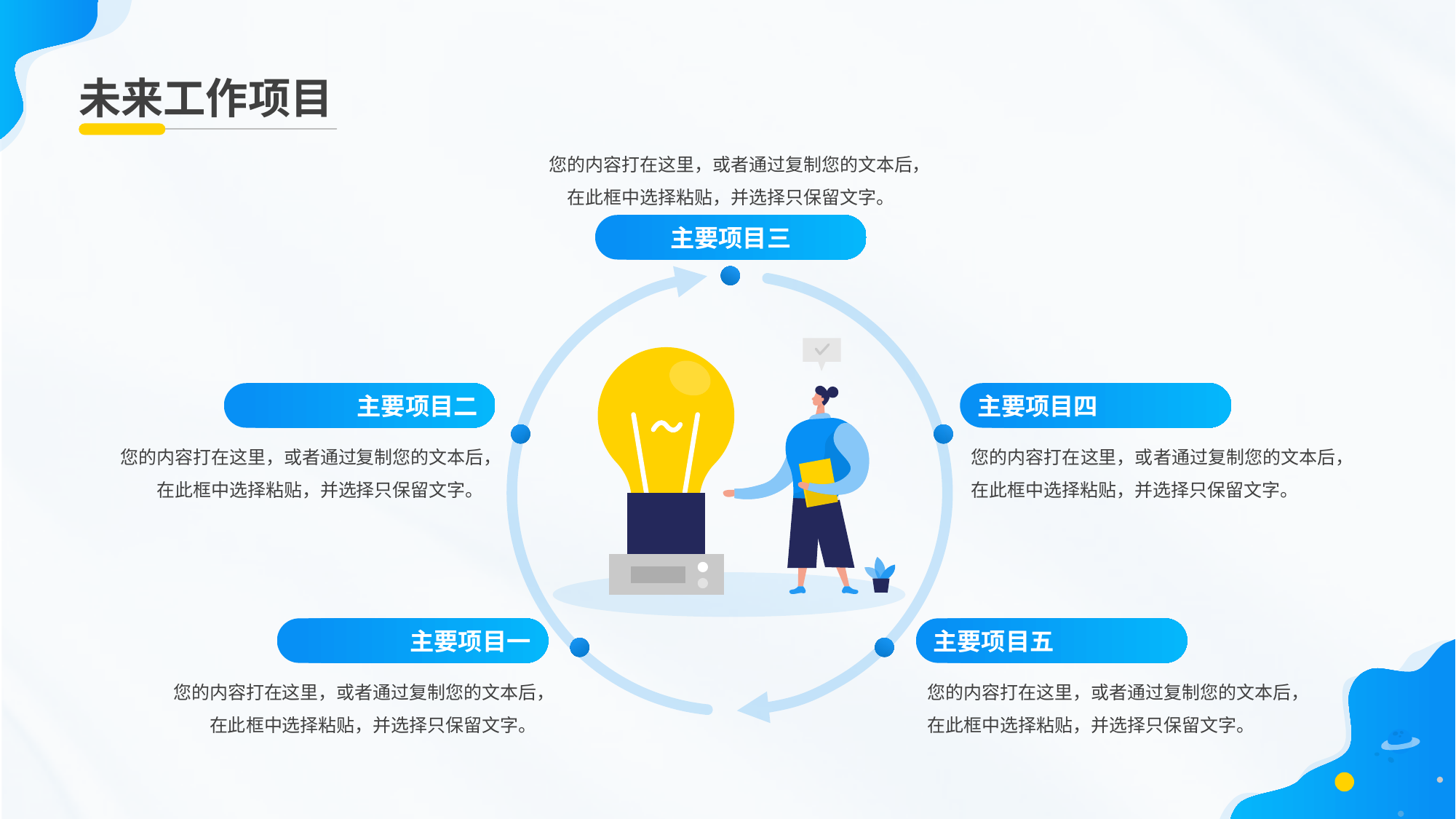

未来工作项目

您的内容打在这里，或者通过复制您的文本后，在此框中选择粘贴，并选择只保留文字。
主要项目三

主要项目二
主要项目四

您的内容打在这里，或者通过复制您的文本后，在此框中选择粘贴，并选择只保留文字。
您的内容打在这里，或者通过复制您的文本后，在此框中选择粘贴，并选择只保留文字。
主要项目一
主要项目五

您的内容打在这里，或者通过复制您的文本后，在此框中选择粘贴，并选择只保留文字。
您的内容打在这里，或者通过复制您的文本后，在此框中选择粘贴，并选择只保留文字。